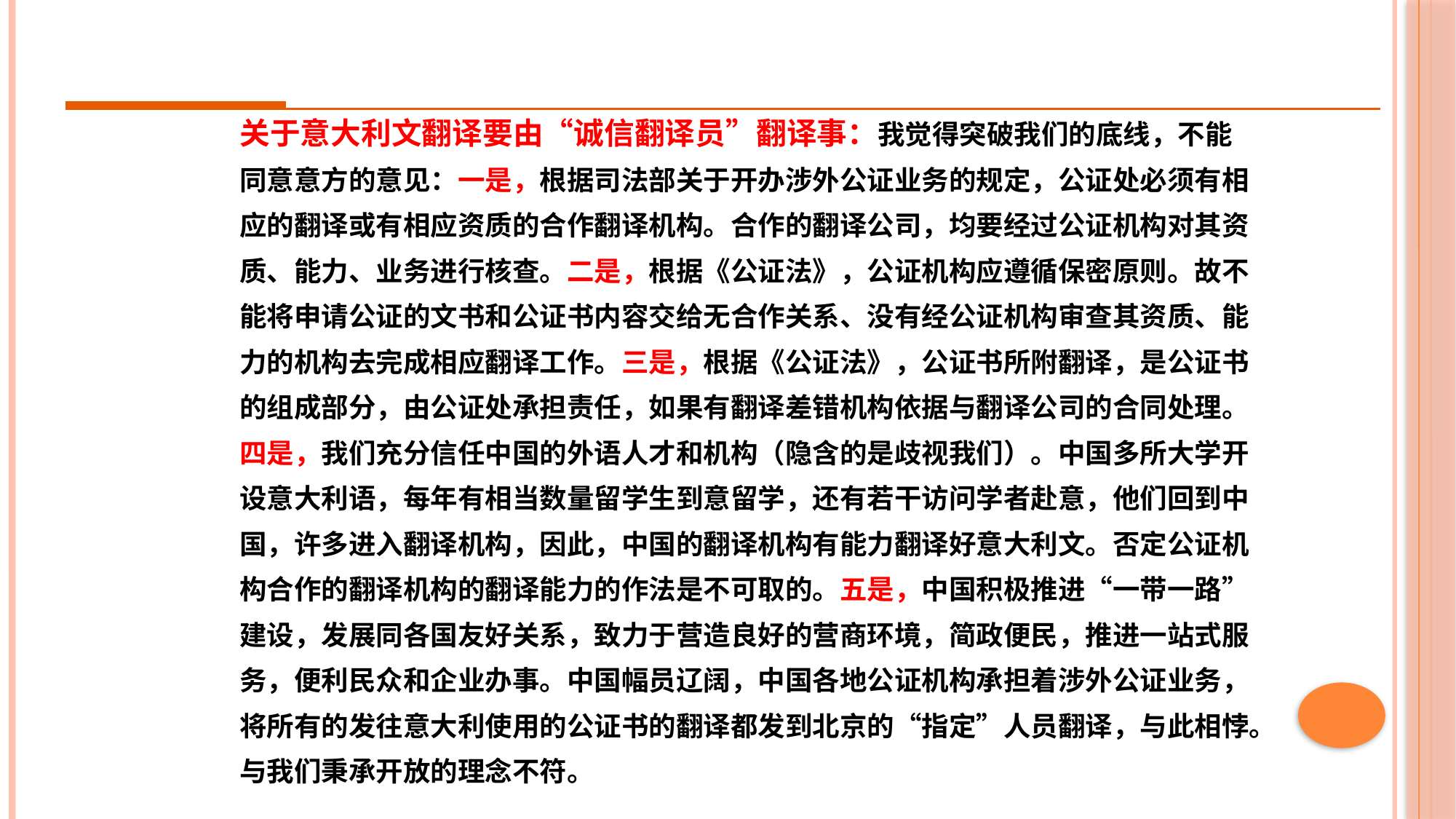

关于意大利文翻译要由“诚信翻译员”翻译事：我觉得突破我们的底线，不能同意意方的意见：一是，根据司法部关于开办涉外公证业务的规定，公证处必须有相应的翻译或有相应资质的合作翻译机构。合作的翻译公司，均要经过公证机构对其资质、能力、业务进行核查。二是，根据《公证法》，公证机构应遵循保密原则。故不能将申请公证的文书和公证书内容交给无合作关系、没有经公证机构审查其资质、能力的机构去完成相应翻译工作。三是，根据《公证法》，公证书所附翻译，是公证书的组成部分，由公证处承担责任，如果有翻译差错机构依据与翻译公司的合同处理。四是，我们充分信任中国的外语人才和机构（隐含的是歧视我们）。中国多所大学开设意大利语，每年有相当数量留学生到意留学，还有若干访问学者赴意，他们回到中国，许多进入翻译机构，因此，中国的翻译机构有能力翻译好意大利文。否定公证机构合作的翻译机构的翻译能力的作法是不可取的。五是，中国积极推进“一带一路”建设，发展同各国友好关系，致力于营造良好的营商环境，简政便民，推进一站式服务，便利民众和企业办事。中国幅员辽阔，中国各地公证机构承担着涉外公证业务，将所有的发往意大利使用的公证书的翻译都发到北京的“指定”人员翻译，与此相悖。与我们秉承开放的理念不符。